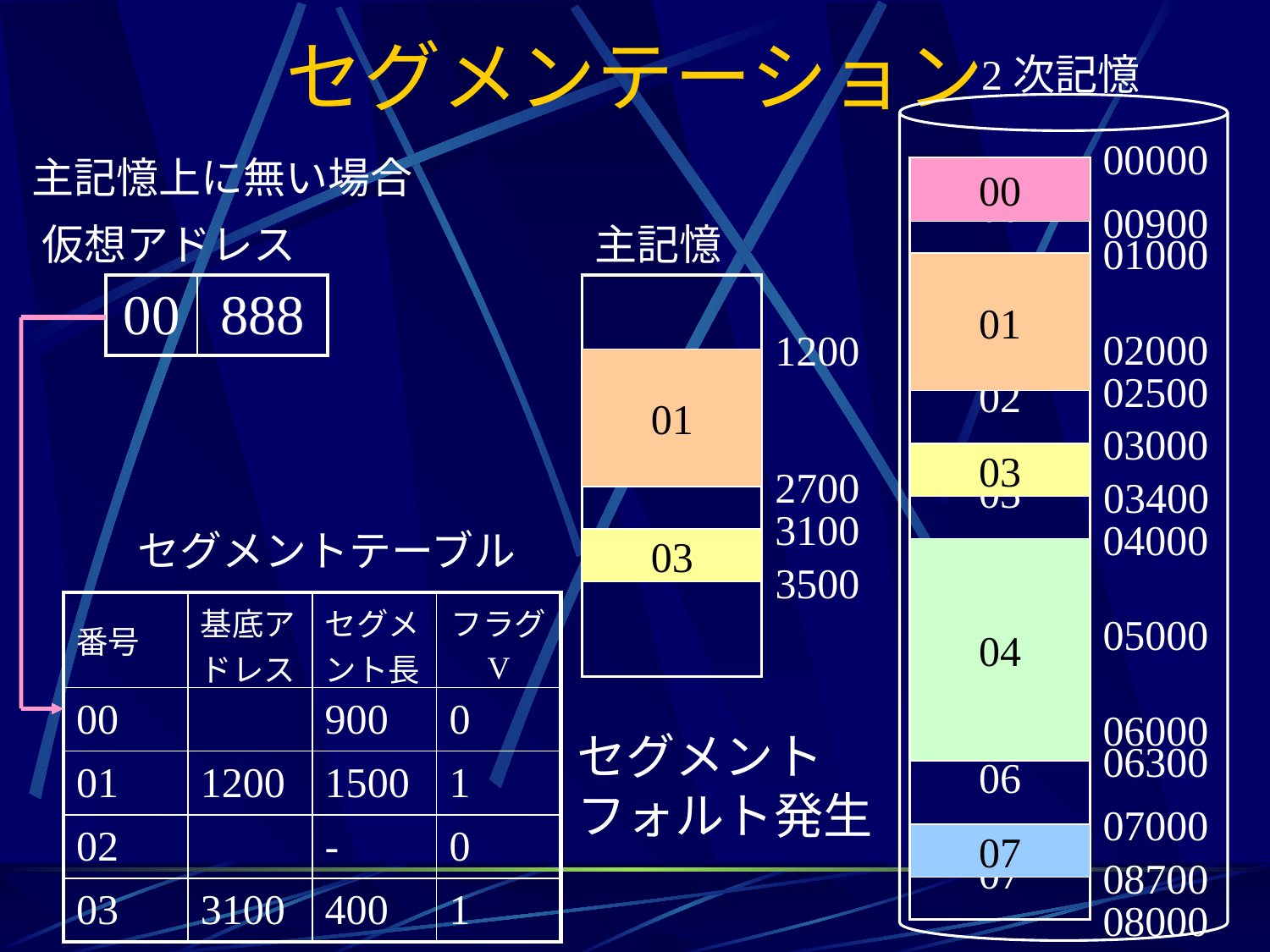

# セグメンテーション
2次記憶

00000

00
01000
01
02000
02
03000
03
04000
04
05000
05
06000
06
07000
07
主記憶上に無い場合
00
00900
仮想アドレス
主記憶
01
02500
| 00 | 888 |
| --- | --- |

1200
01
2700
03
03400
3100
03
3500
セグメントテーブル
04
06300
| 番号 | 基底アドレス | セグメント長 | フラグ V |
| --- | --- | --- | --- |
| 00 |  | 900 | 0 |
| 01 | 1200 | 1500 | 1 |
| 02 |  | - | 0 |
| 03 | 3100 | 400 | 1 |
セグメント
フォルト発生
07
08700
08000